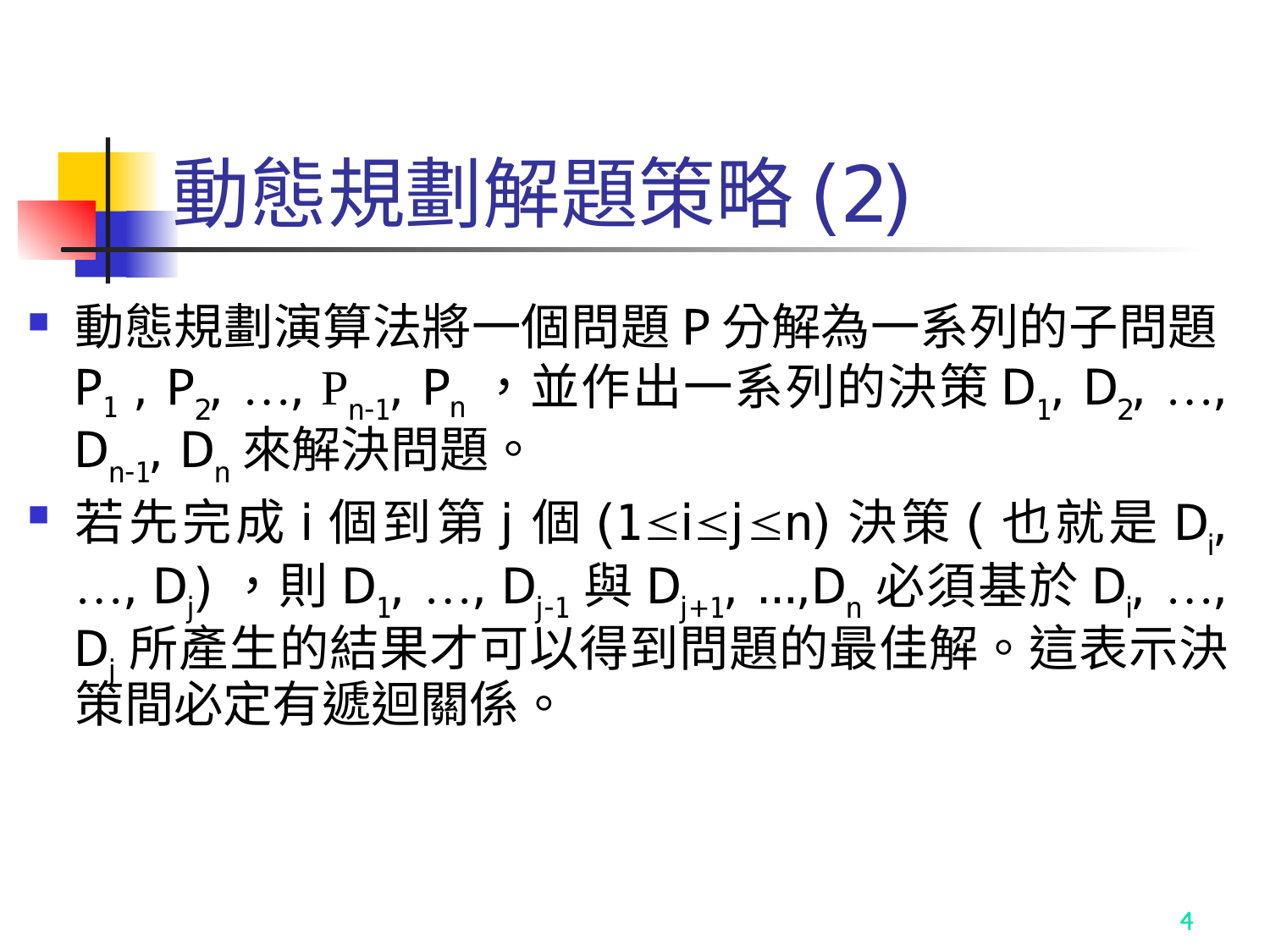

# 動態規劃解題策略(2)
動態規劃演算法將一個問題P分解為一系列的子問題P1 , P2, …, Pn-1, Pn，並作出一系列的決策D1, D2, …, Dn-1, Dn來解決問題。
若先完成i個到第j個(1≤i≤j≤n)決策(也就是Di, …, Dj)，則D1, …, Dj-1與Dj+1, …,Dn必須基於Di, …, Dj所產生的結果才可以得到問題的最佳解。這表示決策間必定有遞迴關係。
4